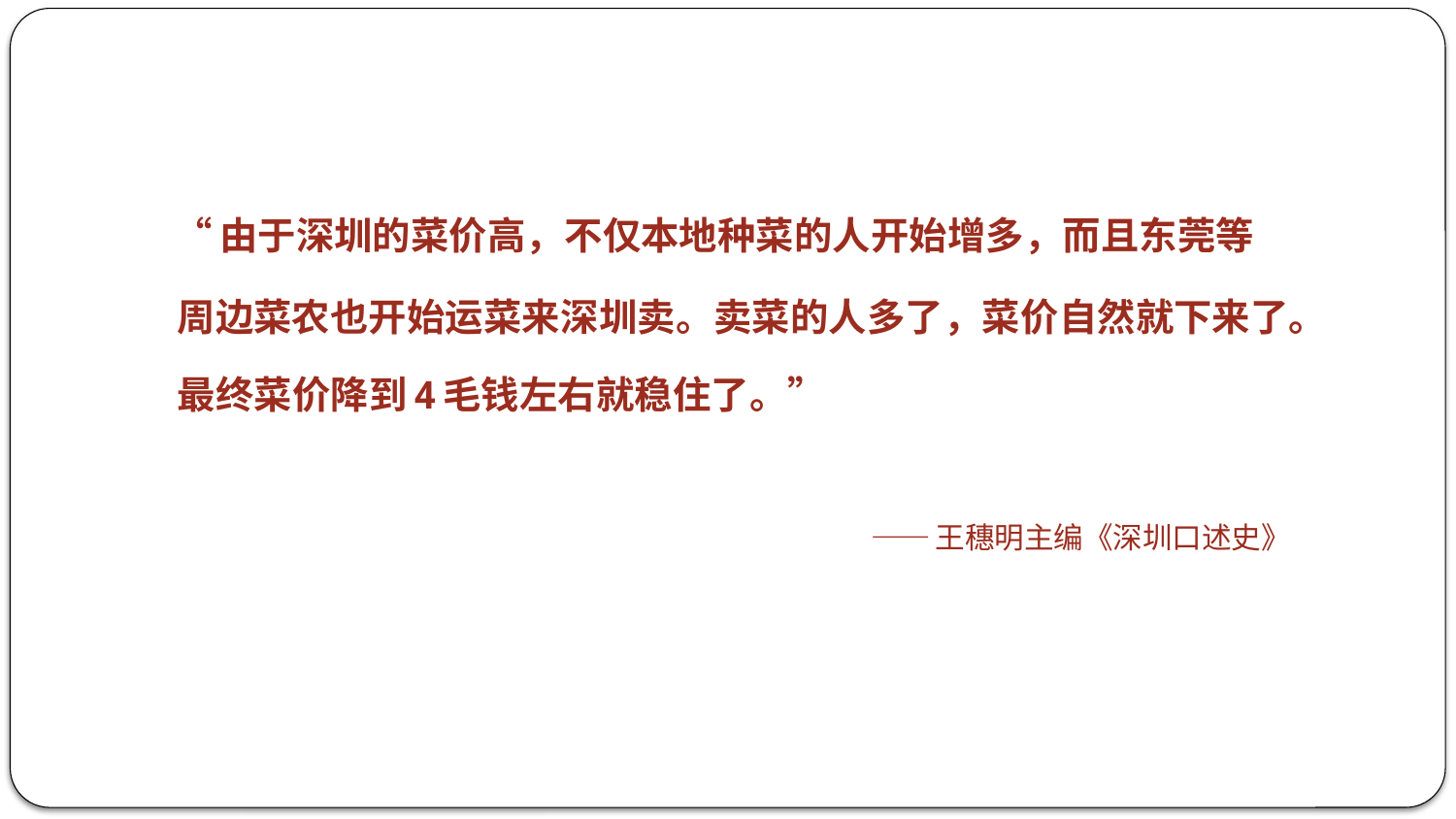

“由于深圳的菜价高，不仅本地种菜的人开始增多，而且东莞等周边菜农也开始运菜来深圳卖。卖菜的人多了，菜价自然就下来了。最终菜价降到4毛钱左右就稳住了。”

——王穗明主编《深圳口述史》